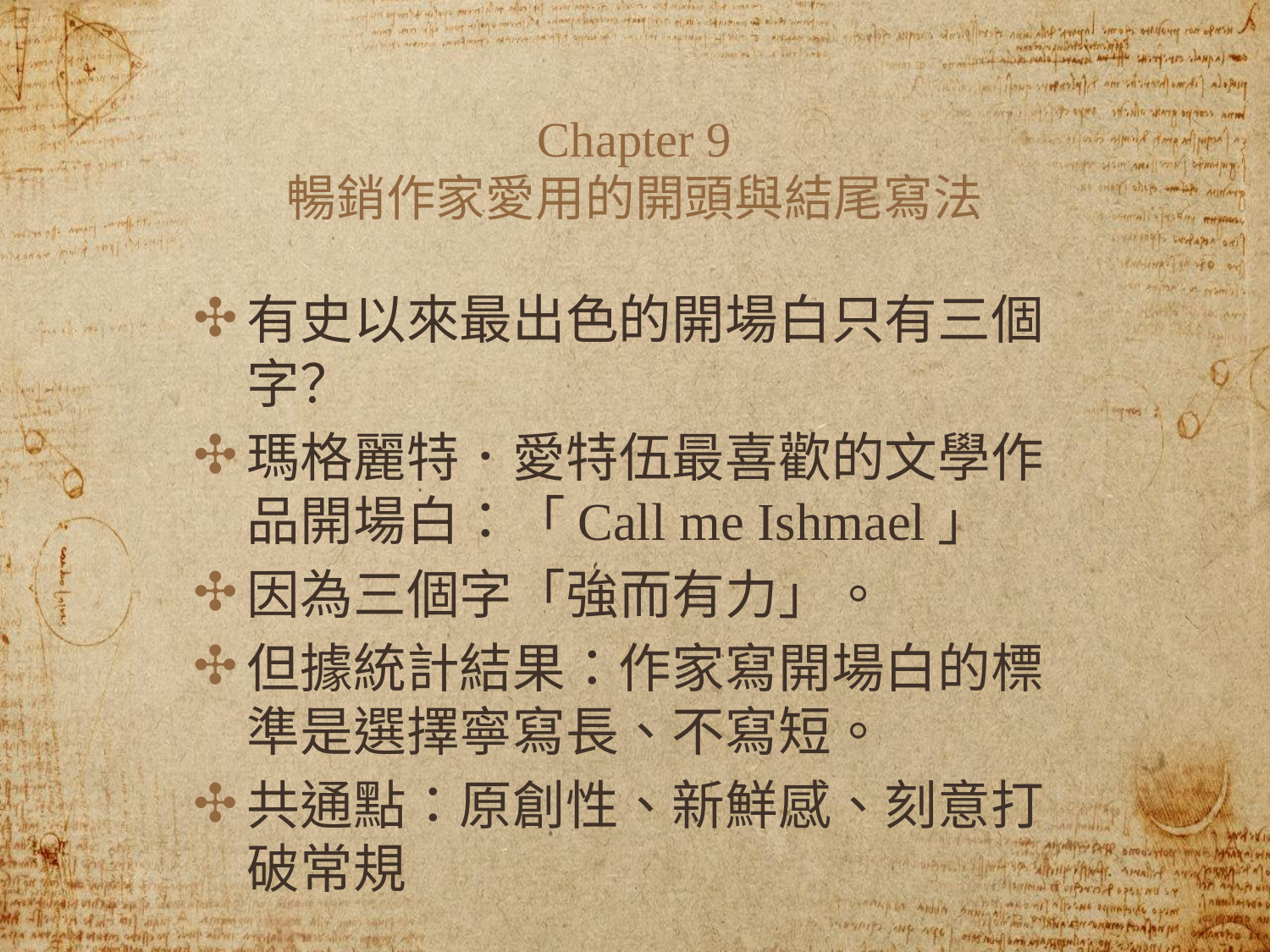

# Chapter 9
暢銷作家愛用的開頭與結尾寫法
有史以來最出色的開場白只有三個字？
瑪格麗特．愛特伍最喜歡的文學作品開場白：「Call me Ishmael」
因為三個字「強而有力」。
但據統計結果：作家寫開場白的標準是選擇寧寫長、不寫短。
共通點：原創性、新鮮感、刻意打破常規